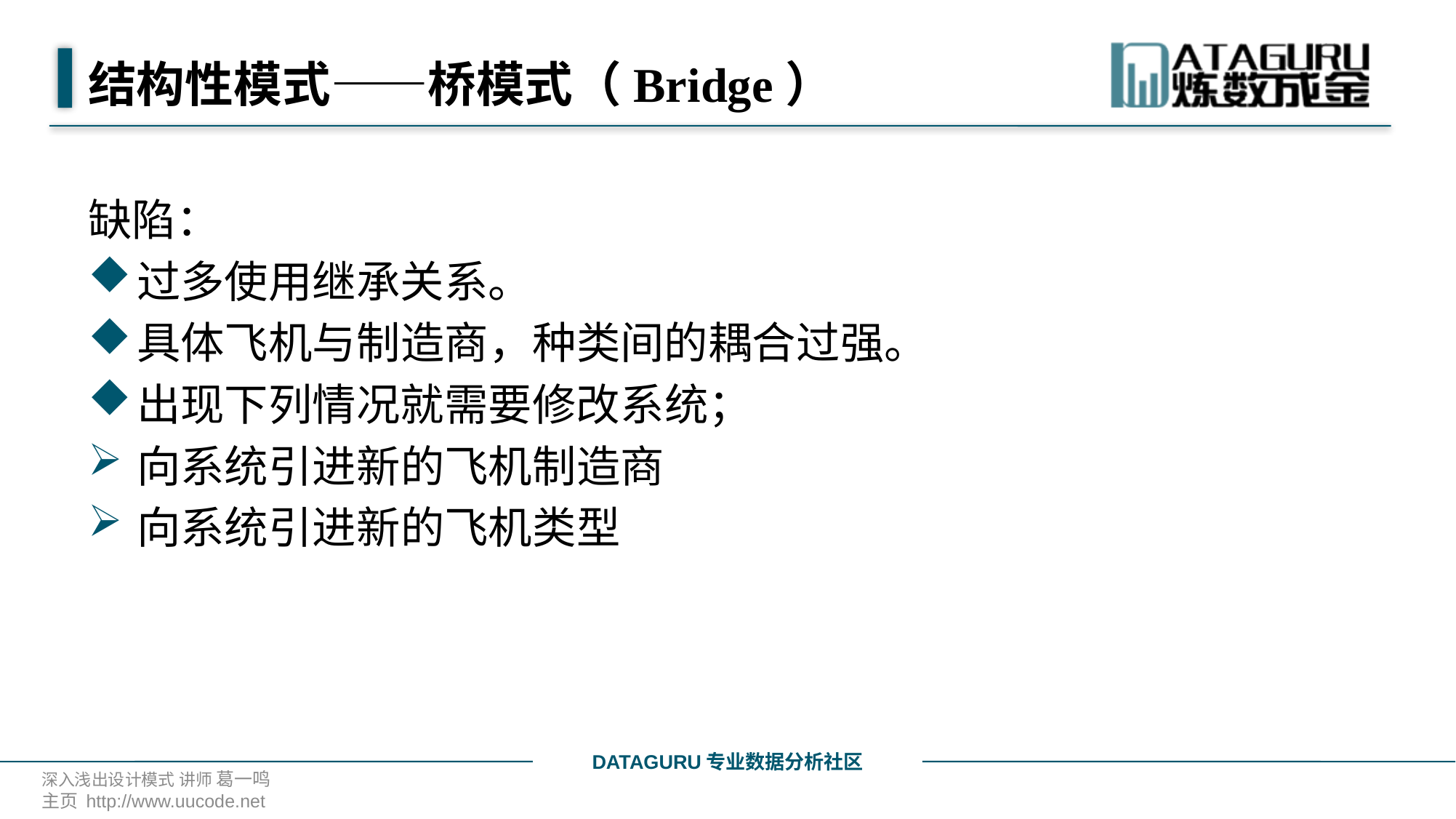

# 结构性模式——桥模式（Bridge）
缺陷：
过多使用继承关系。
具体飞机与制造商，种类间的耦合过强。
出现下列情况就需要修改系统；
向系统引进新的飞机制造商
向系统引进新的飞机类型